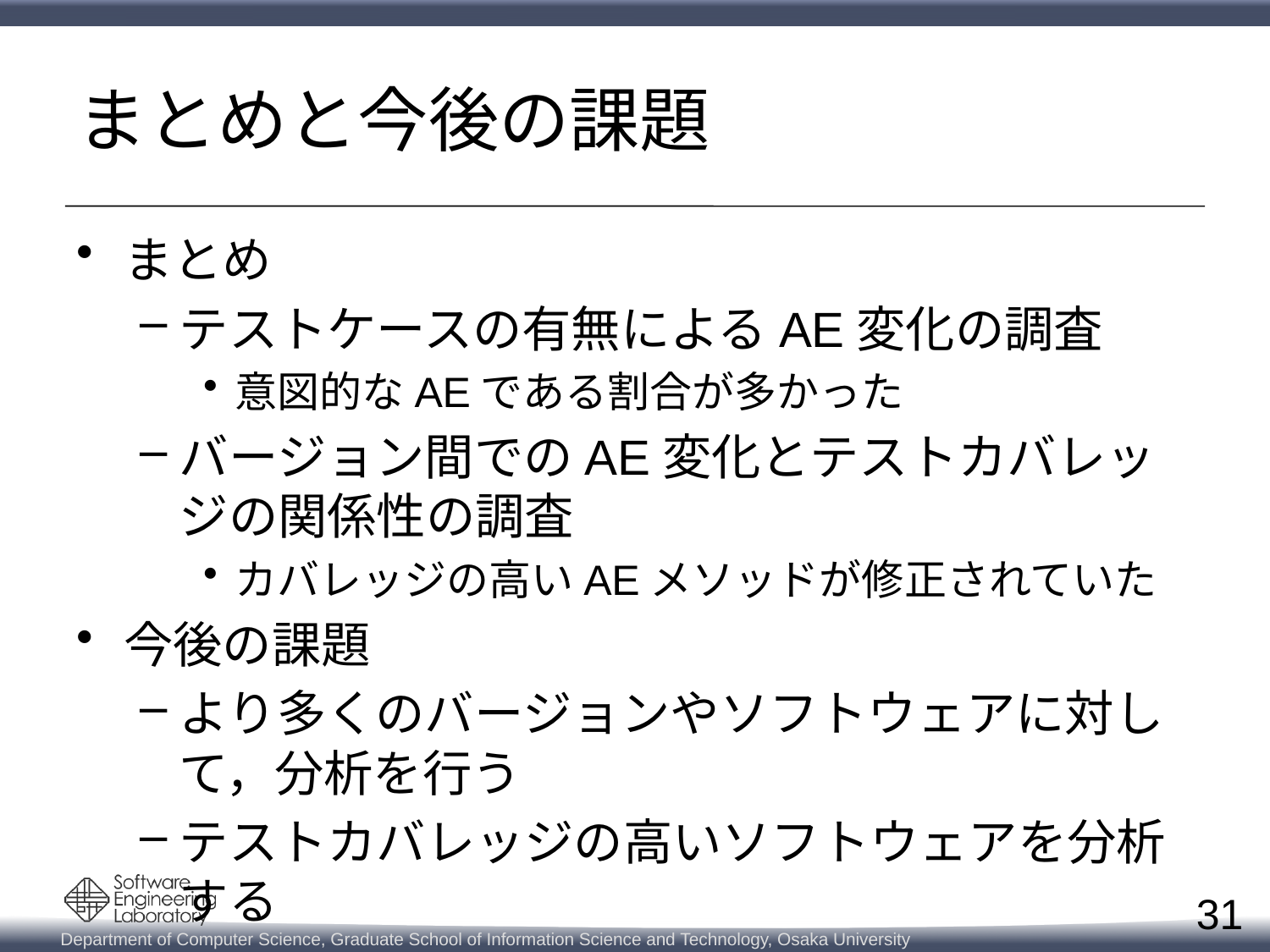

# まとめと今後の課題
まとめ
テストケースの有無によるAE変化の調査
意図的なAEである割合が多かった
バージョン間でのAE変化とテストカバレッジの関係性の調査
カバレッジの高いAEメソッドが修正されていた
今後の課題
より多くのバージョンやソフトウェアに対して，分析を行う
テストカバレッジの高いソフトウェアを分析する

31